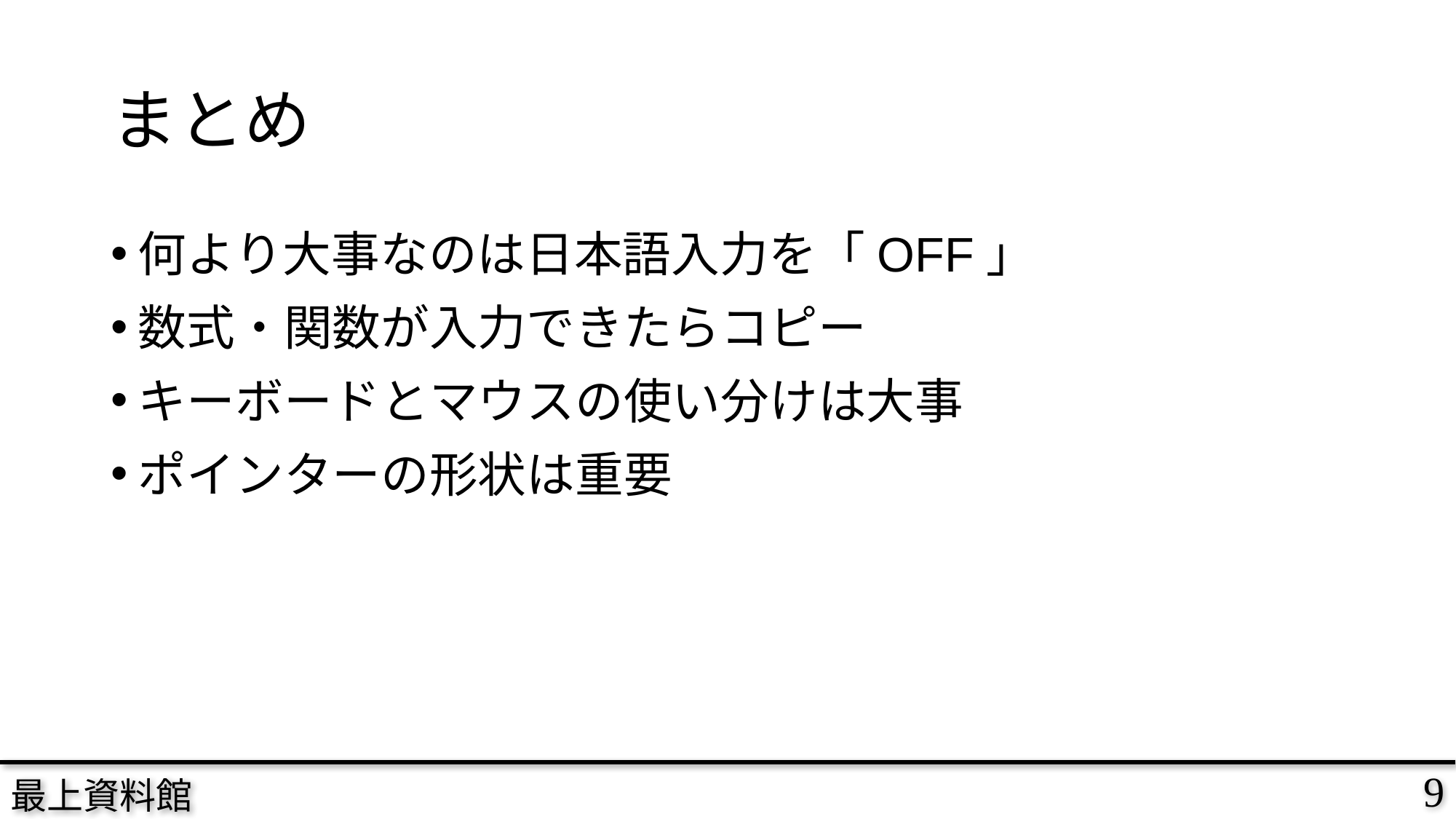

# まとめ
何より大事なのは日本語入力を「OFF」
数式・関数が入力できたらコピー
キーボードとマウスの使い分けは大事
ポインターの形状は重要